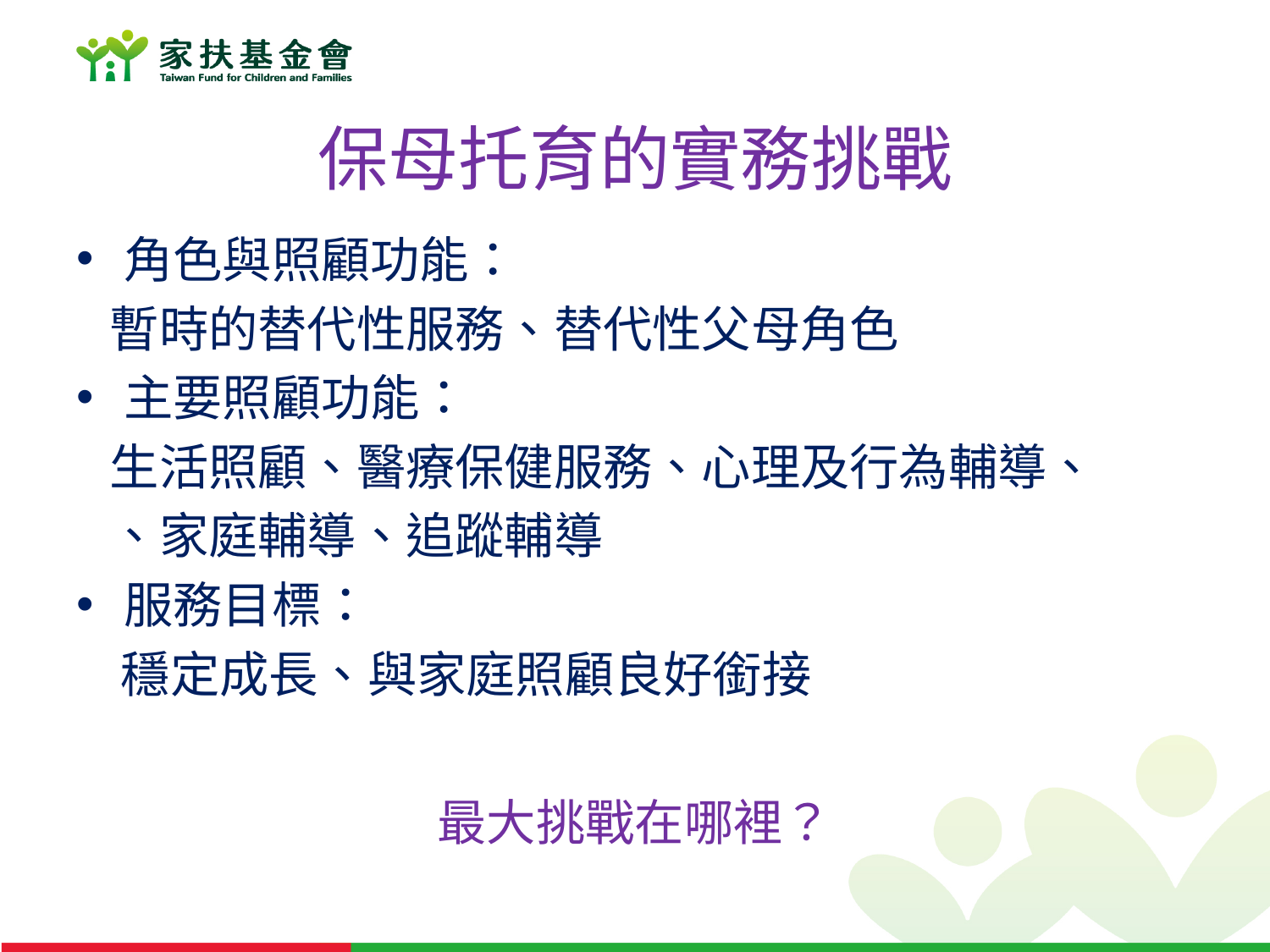

# 保母托育的實務挑戰
角色與照顧功能：
  暫時的替代性服務、替代性父母角色
主要照顧功能：
  生活照顧、醫療保健服務、心理及行為輔導、
  、家庭輔導、追蹤輔導
服務目標：
   穩定成長、與家庭照顧良好銜接

最大挑戰在哪裡？